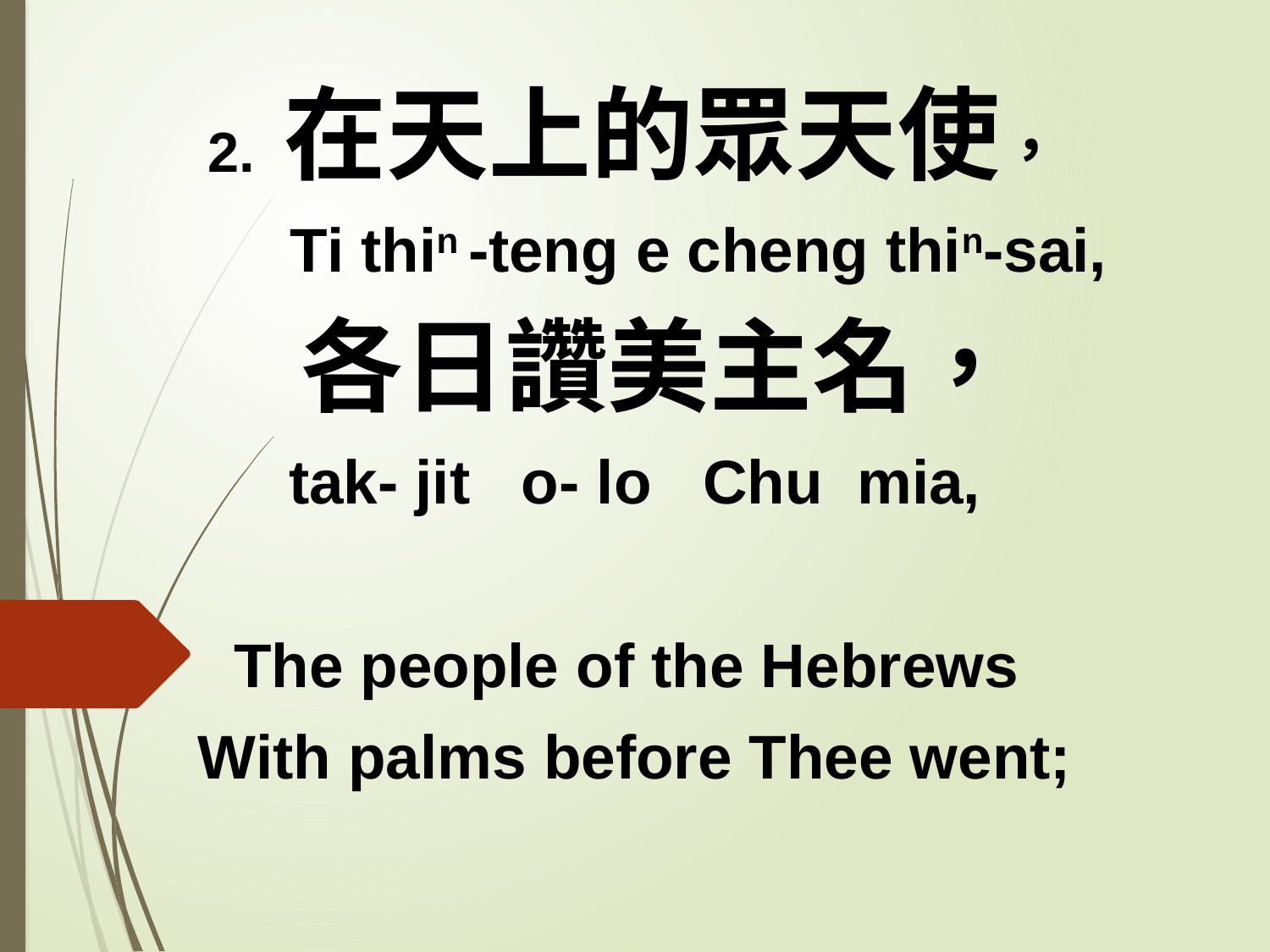

2. 在天上的眾天使，
        Ti thin -teng e cheng thin-sai,
 各日讚美主名，
tak- jit   o- lo   Chu  mia,

The people of the Hebrews
With palms before Thee went;